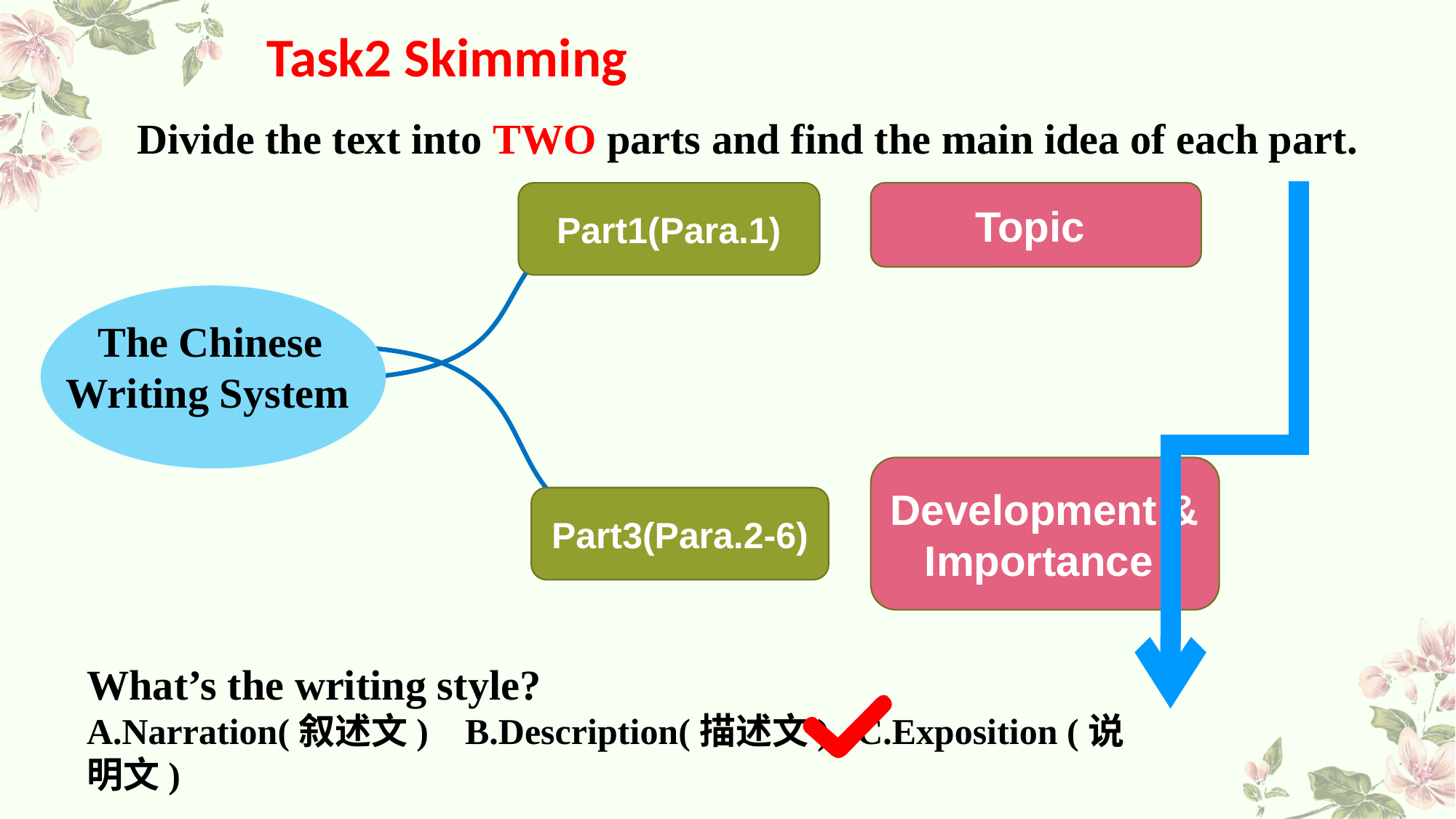

Task2 Skimming
Divide the text into TWO parts and find the main idea of each part.
Topic
Part1(Para.1)

   The Chinese Writing System
Development &
 Importance
Part3(Para.2-6)
What’s the writing style?
A.Narration(叙述文)    B.Description(描述文)   C.Exposition (说明文)